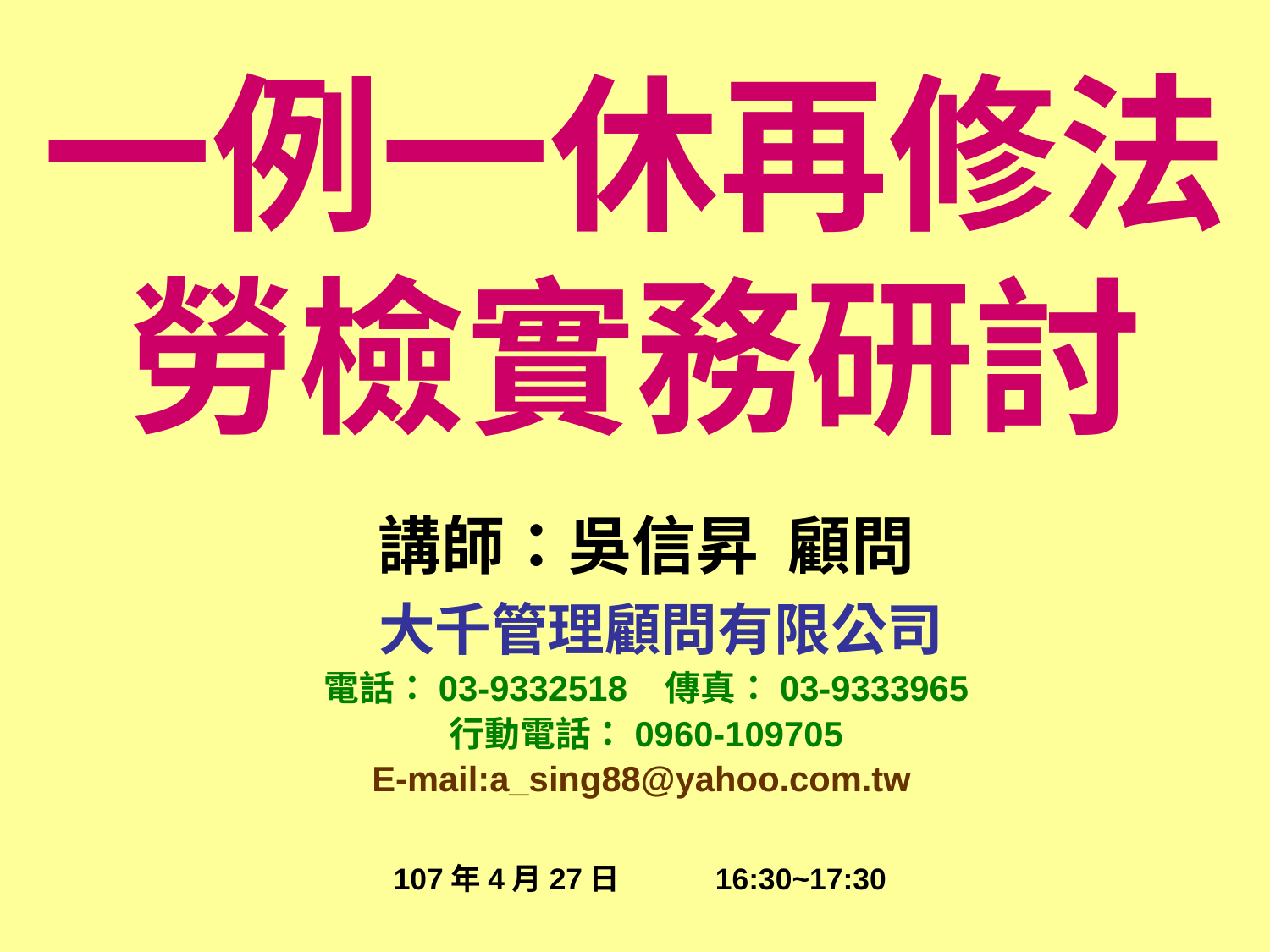

# 一例一休再修法勞檢實務研討
講師：吳信昇  顧問
 大千管理顧問有限公司
電話：03-9332518   傳真：03-9333965
行動電話：0960-109705
E-mail:a_sing88@yahoo.com.tw
107年4月27日             16:30~17:30